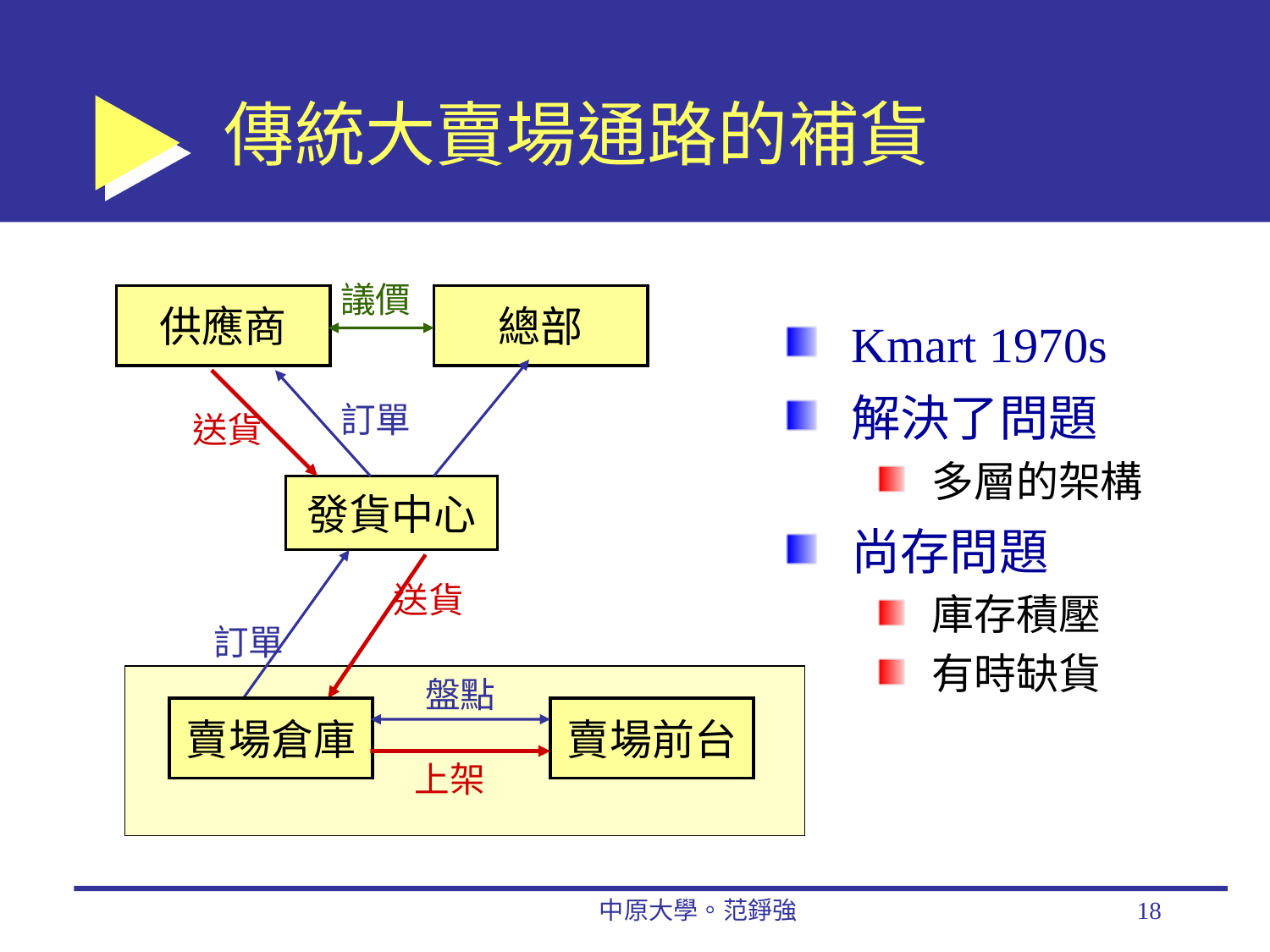

# 傳統大賣場通路的補貨
議價
供應商
總部
Kmart 1970s
解決了問題
多層的架構
尚存問題
庫存積壓
有時缺貨

訂單
送貨
發貨中心

送貨
訂單

盤點
賣場倉庫
賣場前台

上架
中原大學。范錚強
18